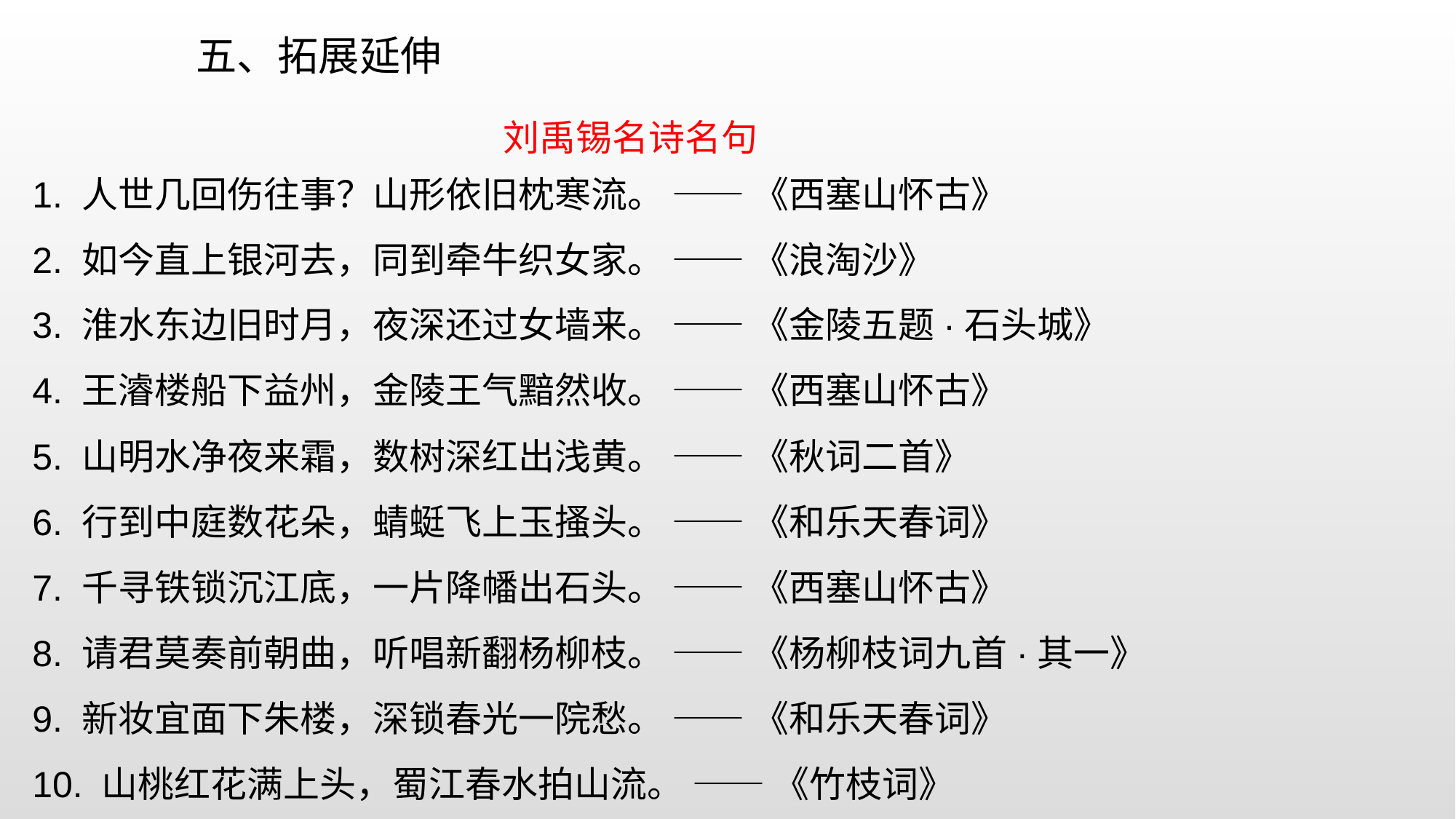

五、拓展延伸
刘禹锡名诗名句
1. 人世几回伤往事？山形依旧枕寒流。 —— 《西塞山怀古》
2. 如今直上银河去，同到牵牛织女家。 —— 《浪淘沙》
3. 淮水东边旧时月，夜深还过女墙来。 —— 《金陵五题·石头城》
4. 王濬楼船下益州，金陵王气黯然收。 —— 《西塞山怀古》
5. 山明水净夜来霜，数树深红出浅黄。 —— 《秋词二首》
6. 行到中庭数花朵，蜻蜓飞上玉搔头。 —— 《和乐天春词》
7. 千寻铁锁沉江底，一片降幡出石头。 —— 《西塞山怀古》
8. 请君莫奏前朝曲，听唱新翻杨柳枝。 —— 《杨柳枝词九首·其一》
9. 新妆宜面下朱楼，深锁春光一院愁。 —— 《和乐天春词》
10. 山桃红花满上头，蜀江春水拍山流。 —— 《竹枝词》